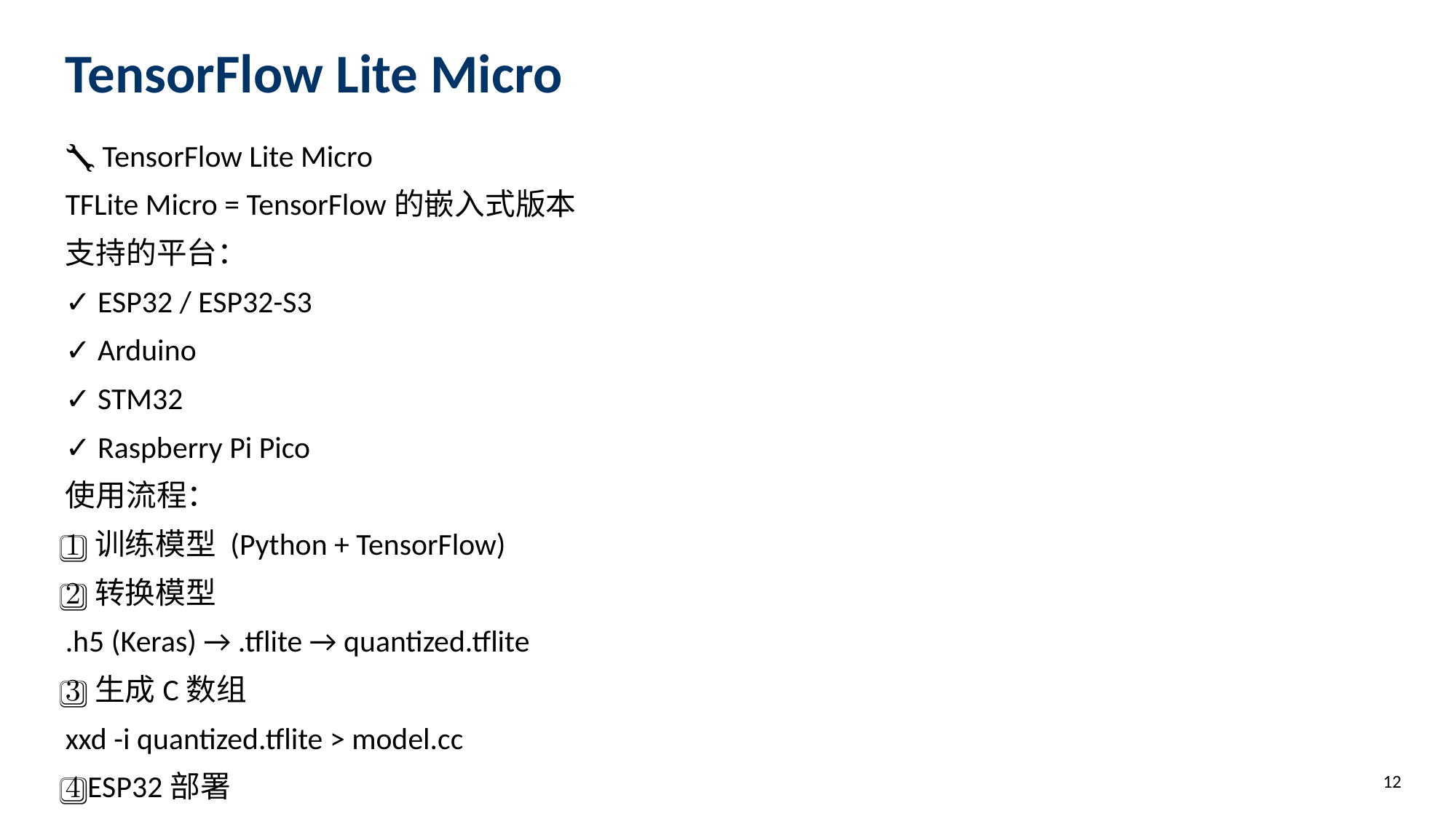

TensorFlow Lite Micro
🔧 TensorFlow Lite Micro
TFLite Micro = TensorFlow的嵌入式版本
支持的平台：
✓ ESP32 / ESP32-S3
✓ Arduino
✓ STM32
✓ Raspberry Pi Pico
使用流程：
1️⃣ 训练模型 (Python + TensorFlow)
2️⃣ 转换模型
.h5 (Keras) → .tflite → quantized.tflite
3️⃣ 生成C数组
xxd -i quantized.tflite > model.cc
4️⃣ ESP32部署
Arduino + TFLite Micro库
12